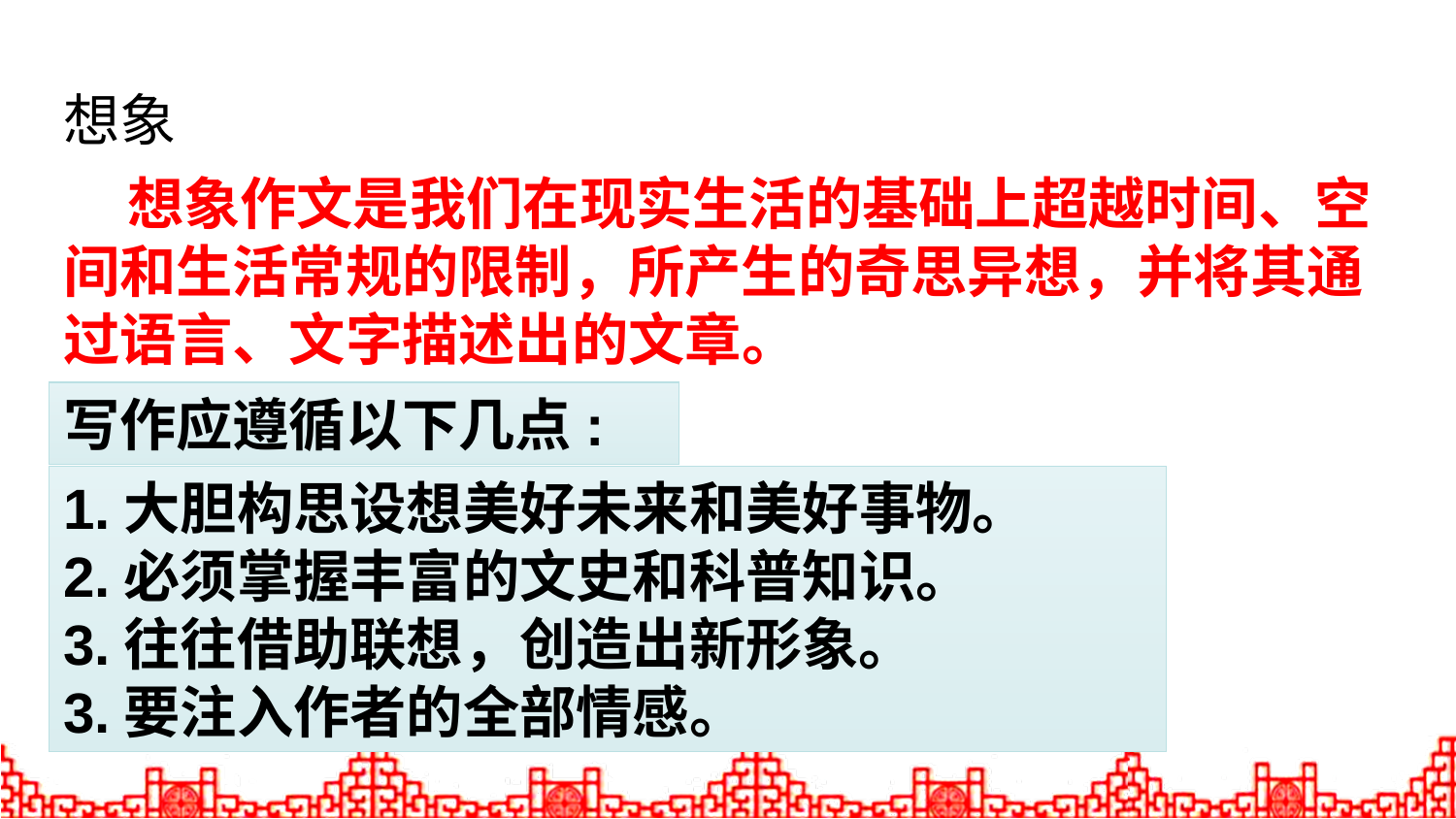

想象
    想象作文是我们在现实生活的基础上超越时间、空间和生活常规的限制，所产生的奇思异想，并将其通过语言、文字描述出的文章。
写作应遵循以下几点:
1.大胆构思设想美好未来和美好事物。
2.必须掌握丰富的文史和科普知识。
3.往往借助联想，创造出新形象。
3.要注入作者的全部情感。